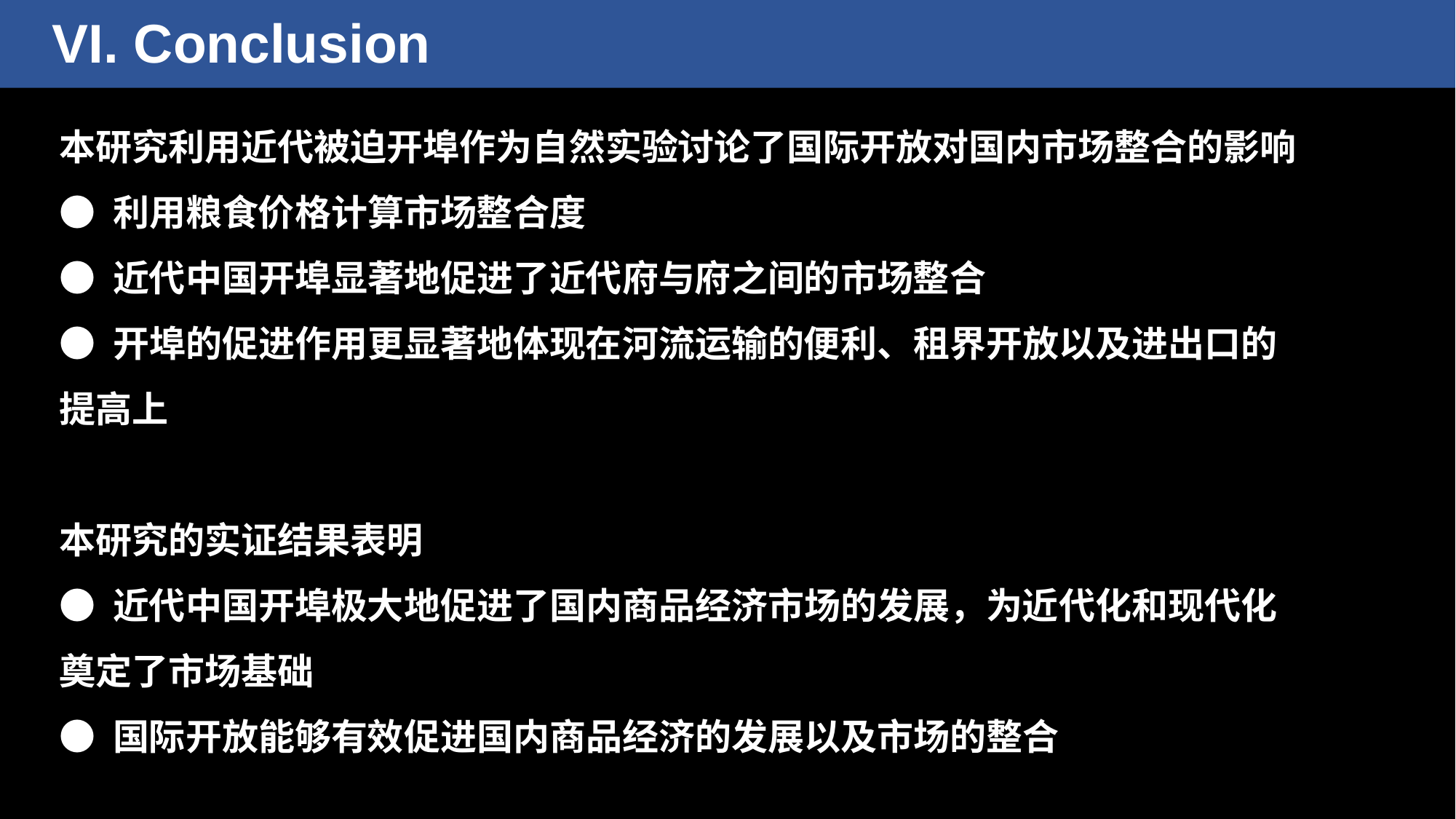

VI. Conclusion
本研究利用近代被迫开埠作为自然实验讨论了国际开放对国内市场整合的影响
● 利用粮食价格计算市场整合度
● 近代中国开埠显著地促进了近代府与府之间的市场整合
● 开埠的促进作用更显著地体现在河流运输的便利、租界开放以及进出口的提高上

本研究的实证结果表明
● 近代中国开埠极大地促进了国内商品经济市场的发展，为近代化和现代化奠定了市场基础
● 国际开放能够有效促进国内商品经济的发展以及市场的整合